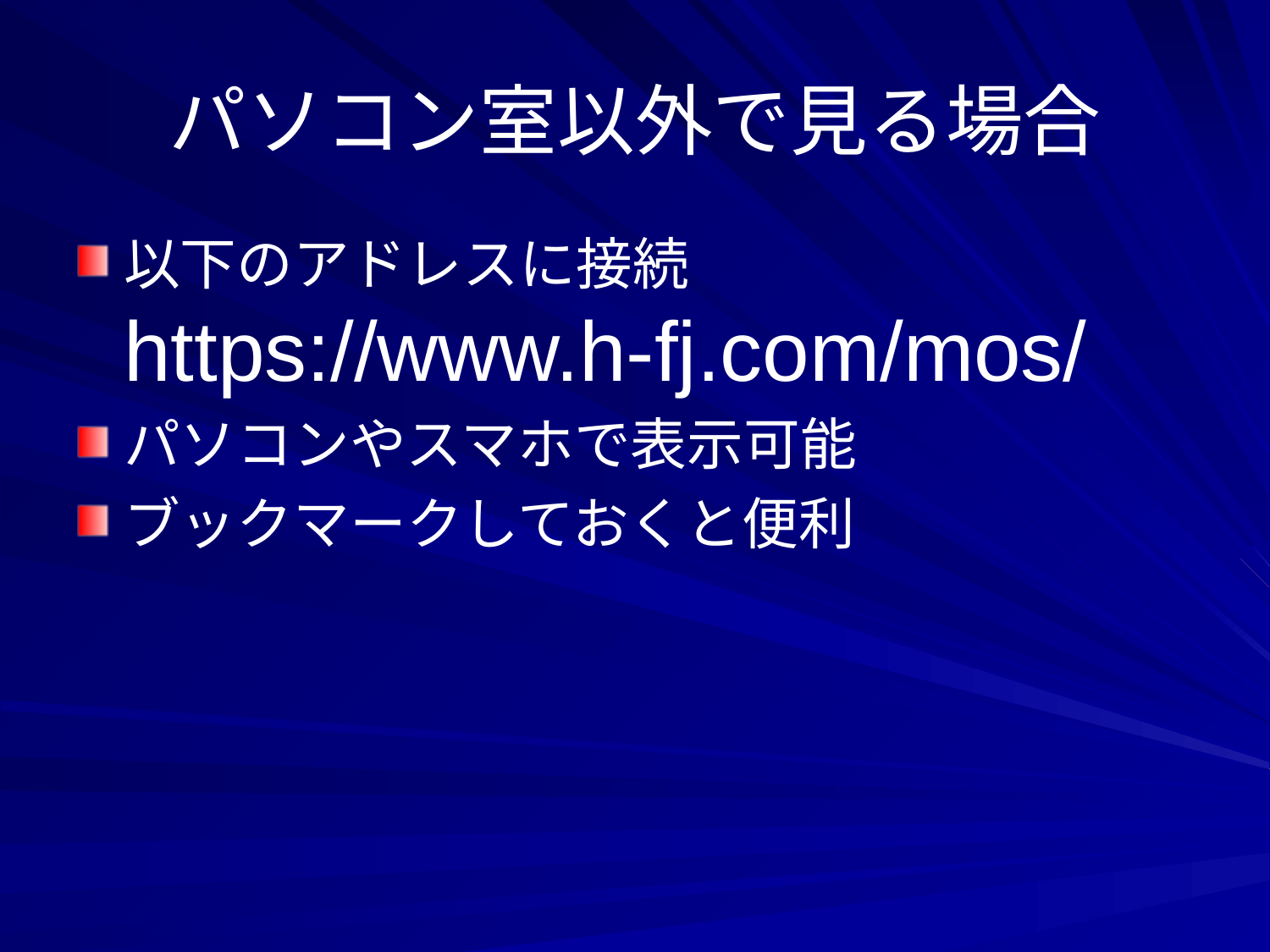

# パソコン室以外で見る場合
以下のアドレスに接続
https://www.h-fj.com/mos/
パソコンやスマホで表示可能
ブックマークしておくと便利